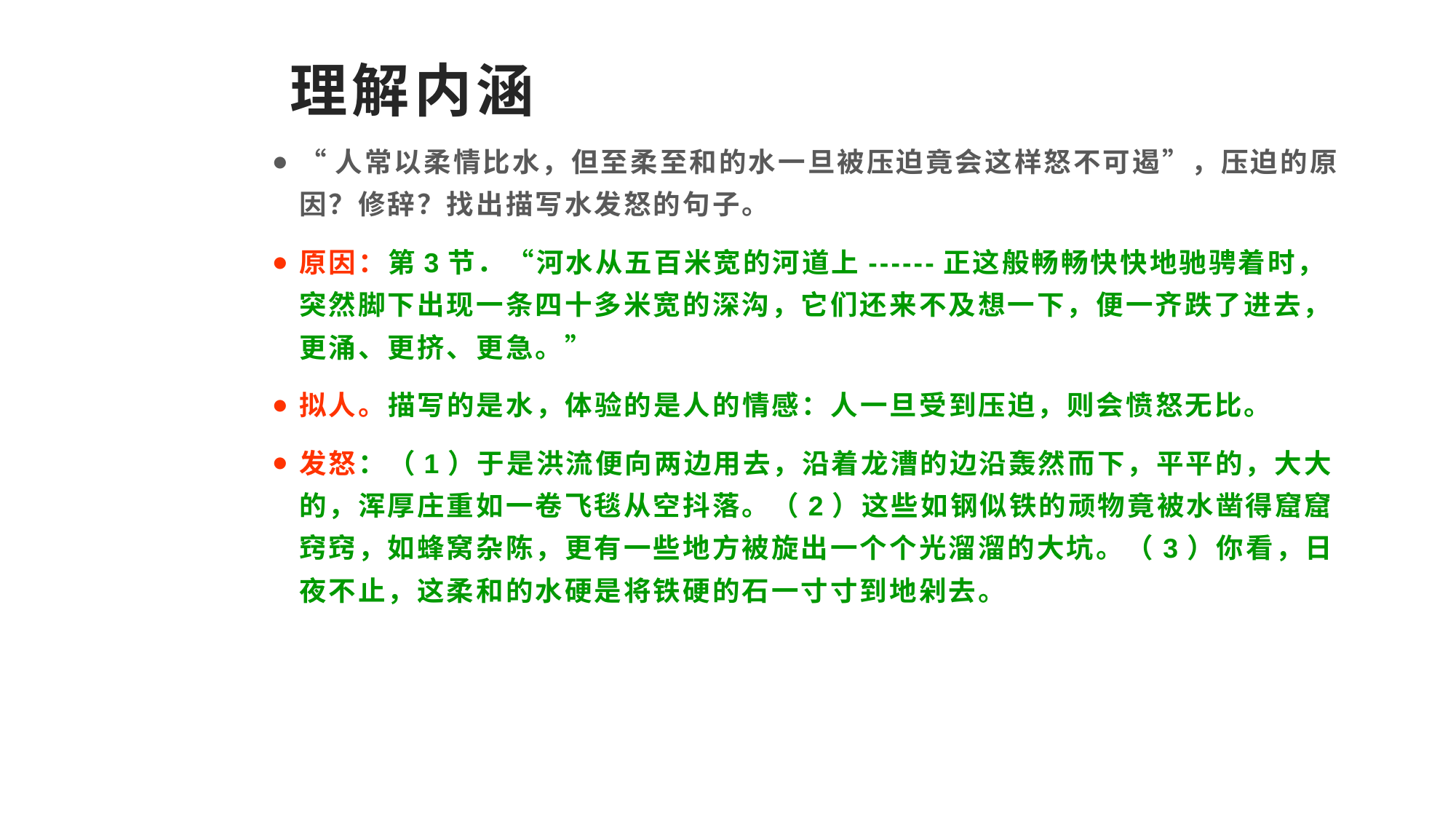

# 理解内涵
“人常以柔情比水，但至柔至和的水一旦被压迫竟会这样怒不可遏”，压迫的原因？修辞？找出描写水发怒的句子。
原因：第3节．“河水从五百米宽的河道上------正这般畅畅快快地驰骋着时，突然脚下出现一条四十多米宽的深沟，它们还来不及想一下，便一齐跌了进去，更涌、更挤、更急。”
拟人。描写的是水，体验的是人的情感：人一旦受到压迫，则会愤怒无比。
发怒：（1）于是洪流便向两边用去，沿着龙漕的边沿轰然而下，平平的，大大的，浑厚庄重如一卷飞毯从空抖落。（2）这些如钢似铁的顽物竟被水凿得窟窟窍窍，如蜂窝杂陈，更有一些地方被旋出一个个光溜溜的大坑。（3）你看，日夜不止，这柔和的水硬是将铁硬的石一寸寸到地剁去。